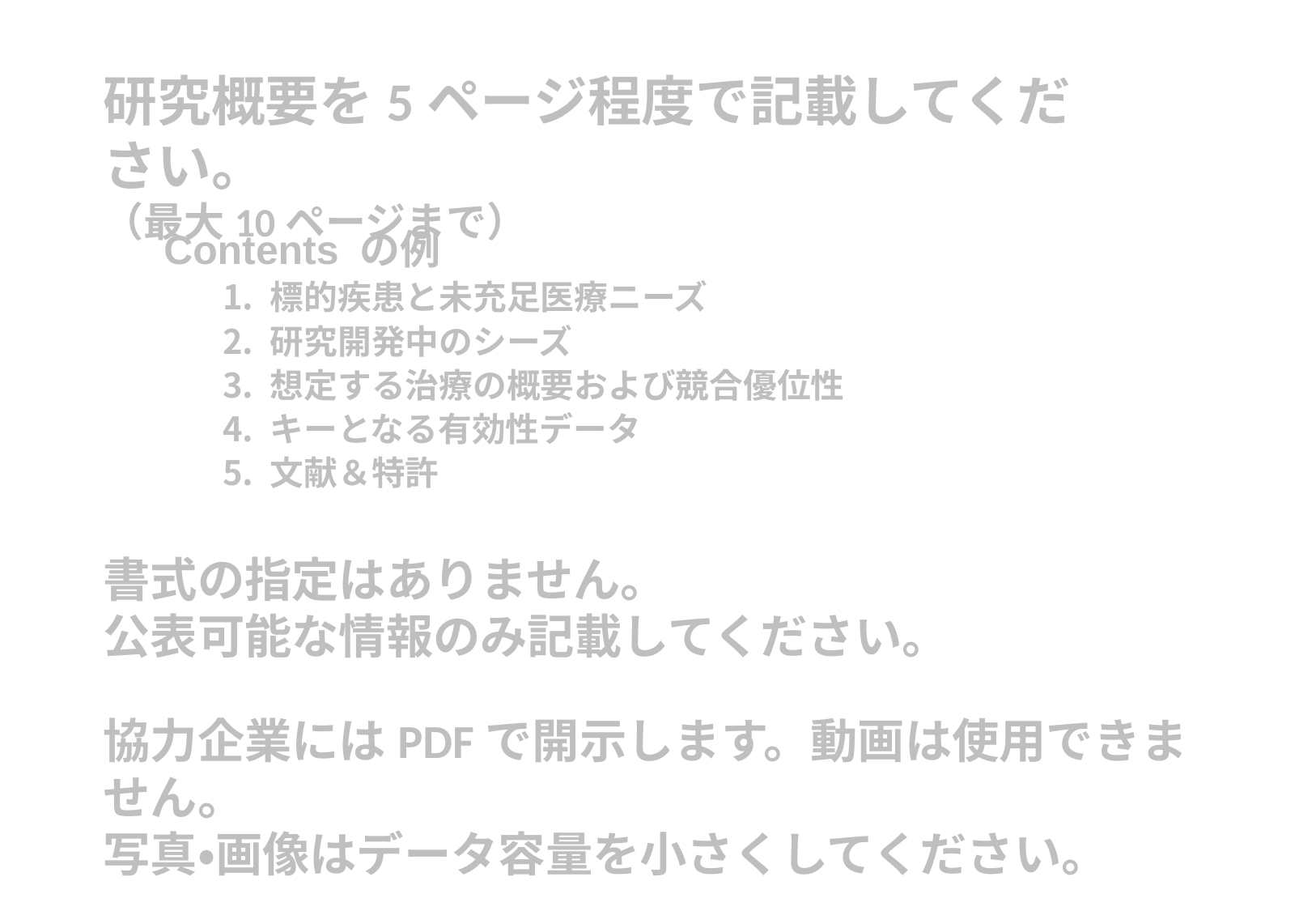

研究概要を5ページ程度で記載してください。
（最大10ページまで）
Contents の例
標的疾患と未充足医療ニーズ
研究開発中のシーズ
想定する治療の概要および競合優位性
キーとなる有効性データ
文献＆特許
書式の指定はありません。
公表可能な情報のみ記載してください。
協力企業にはPDFで開示します。動画は使用できません。
写真・画像はデータ容量を小さくしてください。